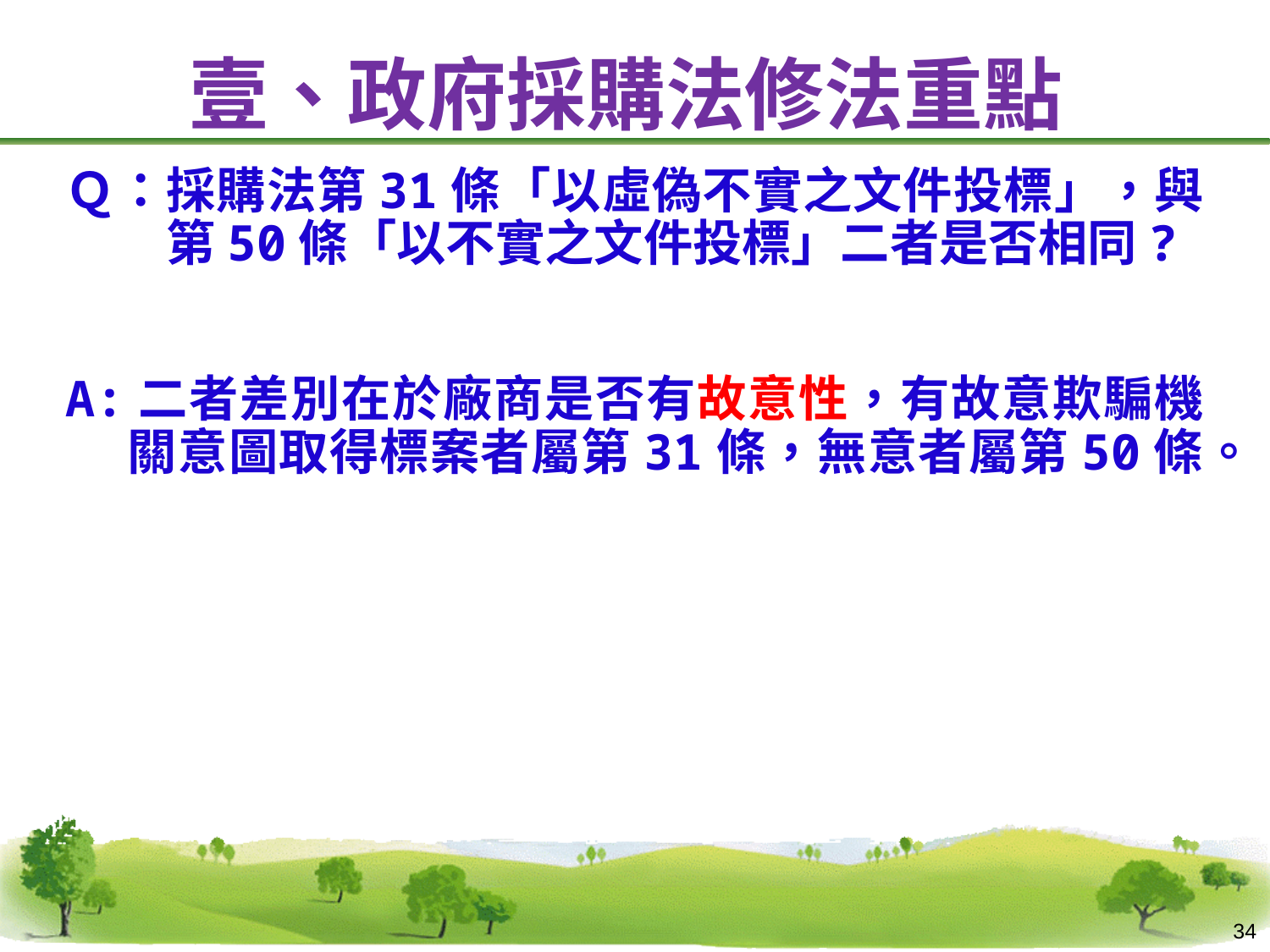

壹、政府採購法修法重點
Ｑ：採購法第31條「以虛偽不實之文件投標」，與第50條「以不實之文件投標」二者是否相同?

A:二者差別在於廠商是否有故意性，有故意欺騙機關意圖取得標案者屬第31條，無意者屬第50條。

34